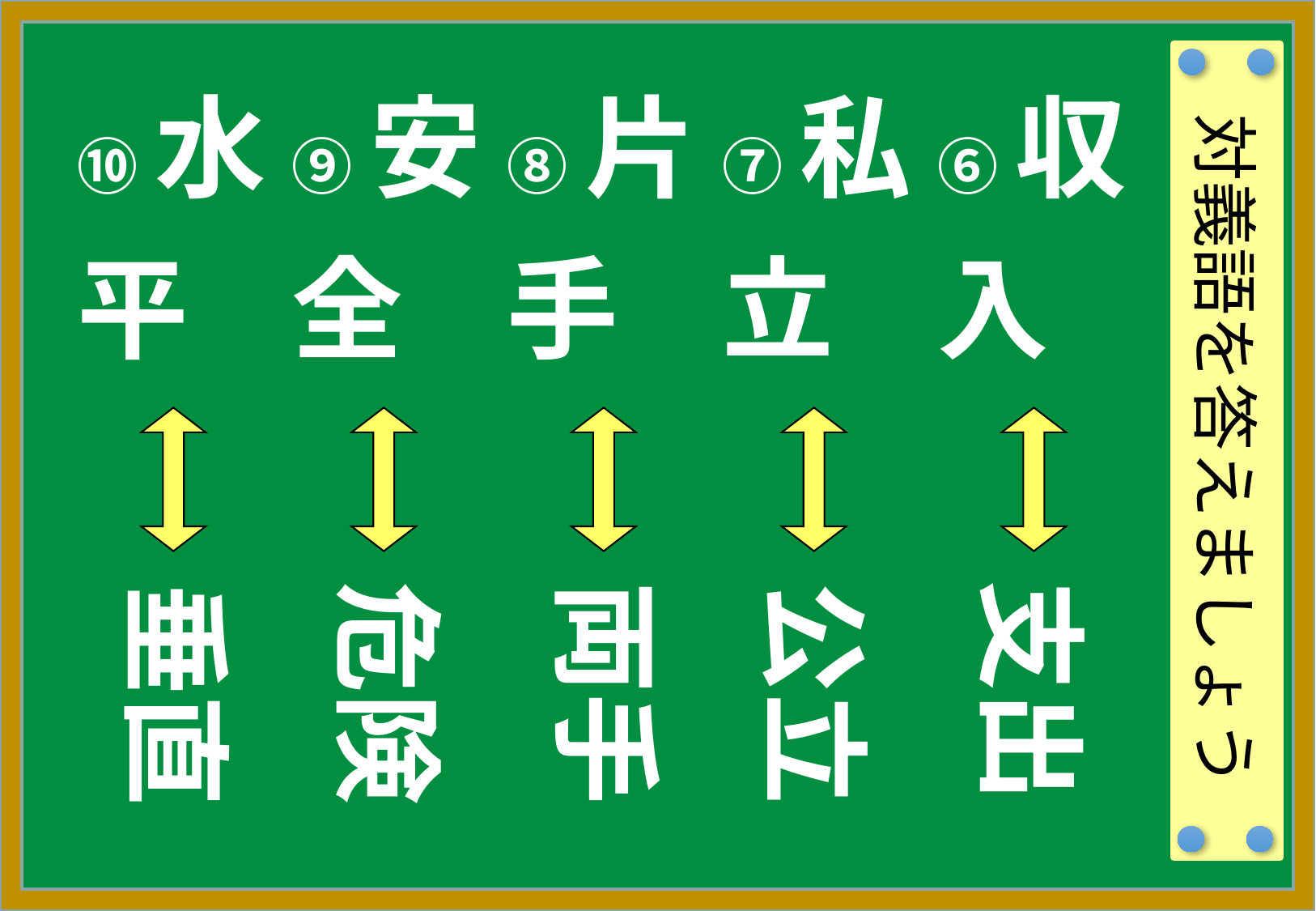

| ⑩水平 | ⑨安全 | ⑧片手 | ⑦私立 | ⑥収入 |
| --- | --- | --- | --- | --- |
|  |  |  |  |  |
|  |  |  |  |  |
対義語を答えましょう

支出
危険
両手
公立
垂直